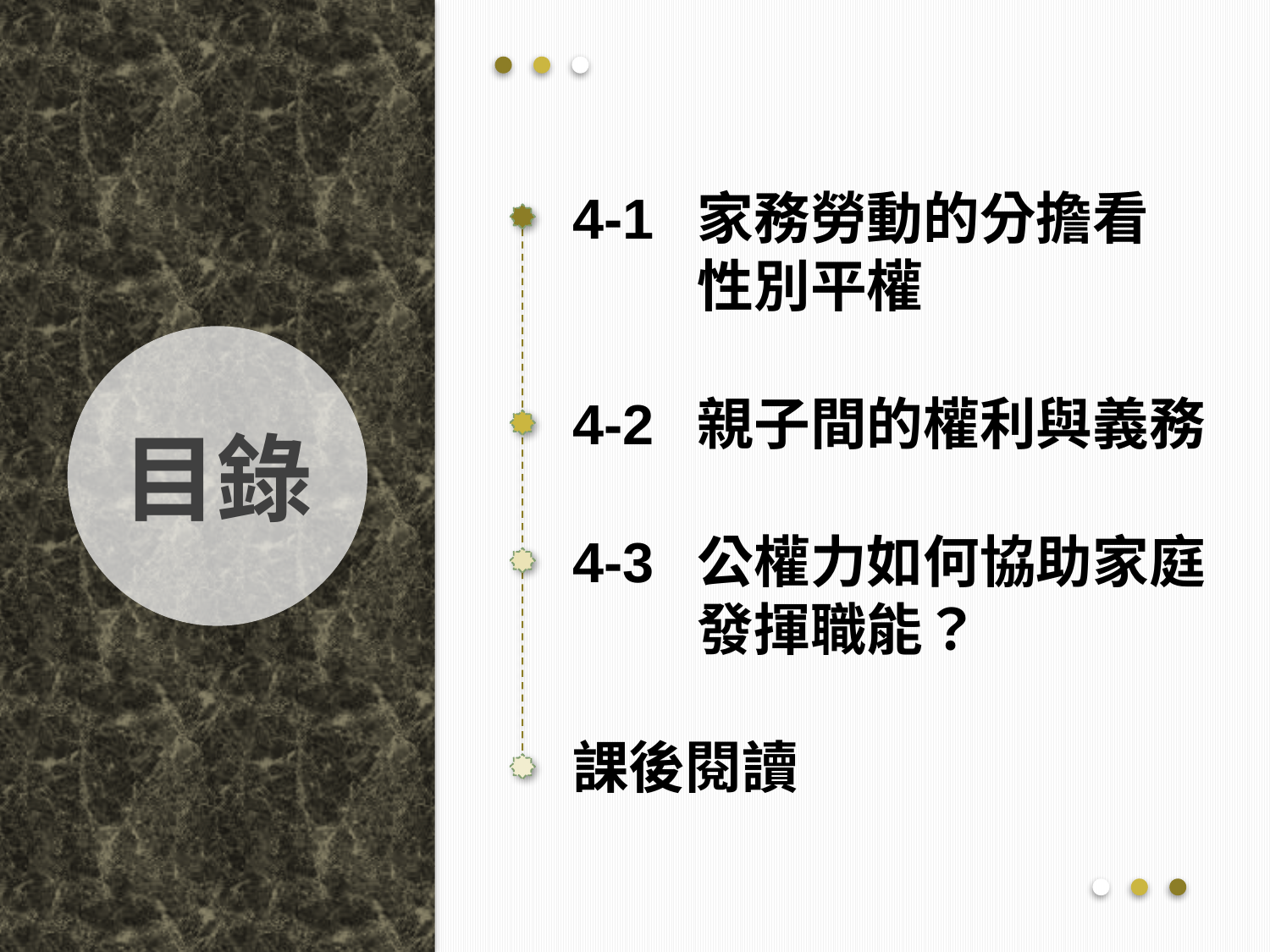

4-1	家務勞動的分擔看
性別平權

4-2	親子間的權利與義務

4-3	公權力如何協助家庭發揮職能？

課後閱讀